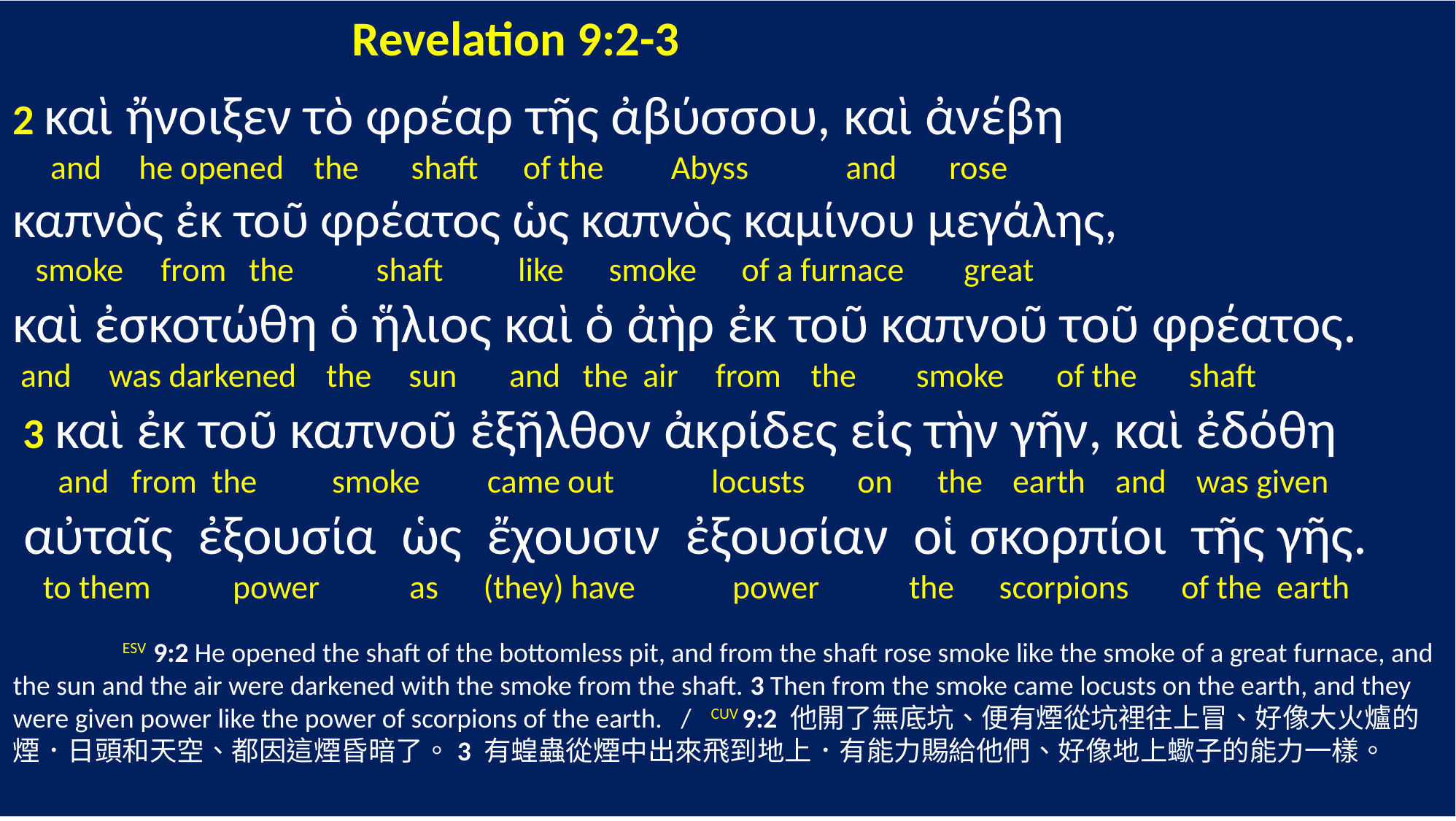

Revelation 9:2-3

2 καὶ ἤνοιξεν τὸ φρέαρ τῆς ἀβύσσου, καὶ ἀνέβη
     and     he opened    the       shaft      of the         Abyss             and       rose
καπνὸς ἐκ τοῦ φρέατος ὡς καπνὸς καμίνου μεγάλης,
   smoke     from   the           shaft          like      smoke      of a furnace        great
καὶ ἐσκοτώθη ὁ ἥλιος καὶ ὁ ἀὴρ ἐκ τοῦ καπνοῦ τοῦ φρέατος.
 and     was darkened    the     sun       and   the  air     from    the        smoke       of the       shaft
 3 καὶ ἐκ τοῦ καπνοῦ ἐξῆλθον ἀκρίδες εἰς τὴν γῆν, καὶ ἐδόθη
      and   from  the          smoke         came out             locusts       on      the    earth    and    was given
 αὐταῖς  ἐξουσία  ὡς  ἔχουσιν  ἐξουσίαν  οἱ σκορπίοι  τῆς γῆς.
    to them           power            as      (they) have             power            the      scorpions       of the  earth

	ESV  9:2 He opened the shaft of the bottomless pit, and from the shaft rose smoke like the smoke of a great furnace, and the sun and the air were darkened with the smoke from the shaft. 3 Then from the smoke came locusts on the earth, and they were given power like the power of scorpions of the earth.   /   CUV 9:2 他開了無底坑、便有煙從坑裡往上冒、好像大火爐的煙．日頭和天空、都因這煙昏暗了。3 有蝗蟲從煙中出來飛到地上．有能力賜給他們、好像地上蠍子的能力一樣。